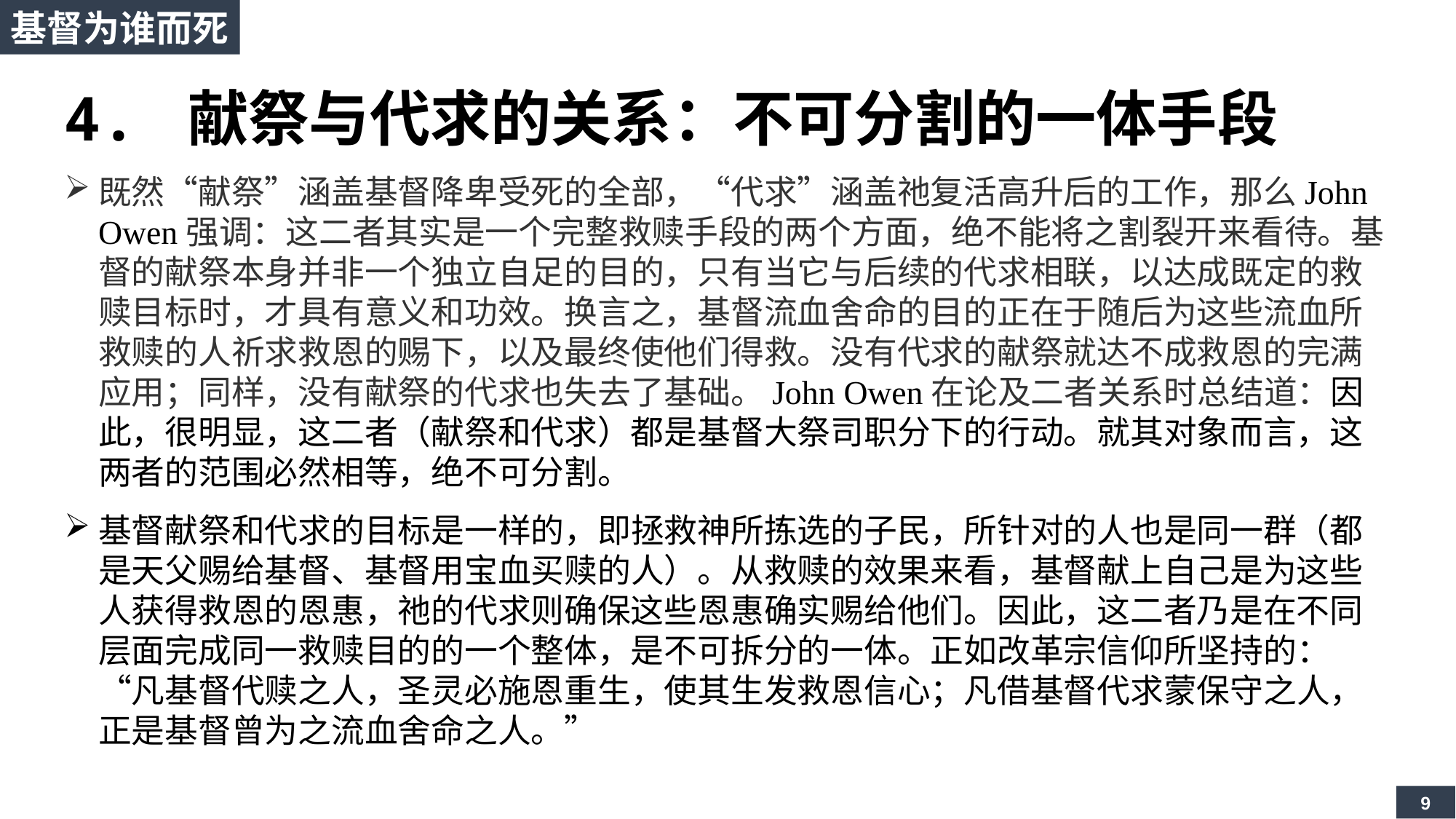

基督为谁而死
4. 献祭与代求的关系：不可分割的一体手段
既然“献祭”涵盖基督降卑受死的全部，“代求”涵盖祂复活高升后的工作，那么John Owen强调：这二者其实是一个完整救赎手段的两个方面，绝不能将之割裂开来看待。基督的献祭本身并非一个独立自足的目的，只有当它与后续的代求相联，以达成既定的救赎目标时，才具有意义和功效。换言之，基督流血舍命的目的正在于随后为这些流血所救赎的人祈求救恩的赐下，以及最终使他们得救。没有代求的献祭就达不成救恩的完满应用；同样，没有献祭的代求也失去了基础。John Owen在论及二者关系时总结道：因此，很明显，这二者（献祭和代求）都是基督大祭司职分下的行动。就其对象而言，这两者的范围必然相等，绝不可分割。
基督献祭和代求的目标是一样的，即拯救神所拣选的子民，所针对的人也是同一群（都是天父赐给基督、基督用宝血买赎的人）。从救赎的效果来看，基督献上自己是为这些人获得救恩的恩惠，祂的代求则确保这些恩惠确实赐给他们。因此，这二者乃是在不同层面完成同一救赎目的的一个整体，是不可拆分的一体。正如改革宗信仰所坚持的：“凡基督代赎之人，圣灵必施恩重生，使其生发救恩信心；凡借基督代求蒙保守之人，正是基督曾为之流血舍命之人。”
9